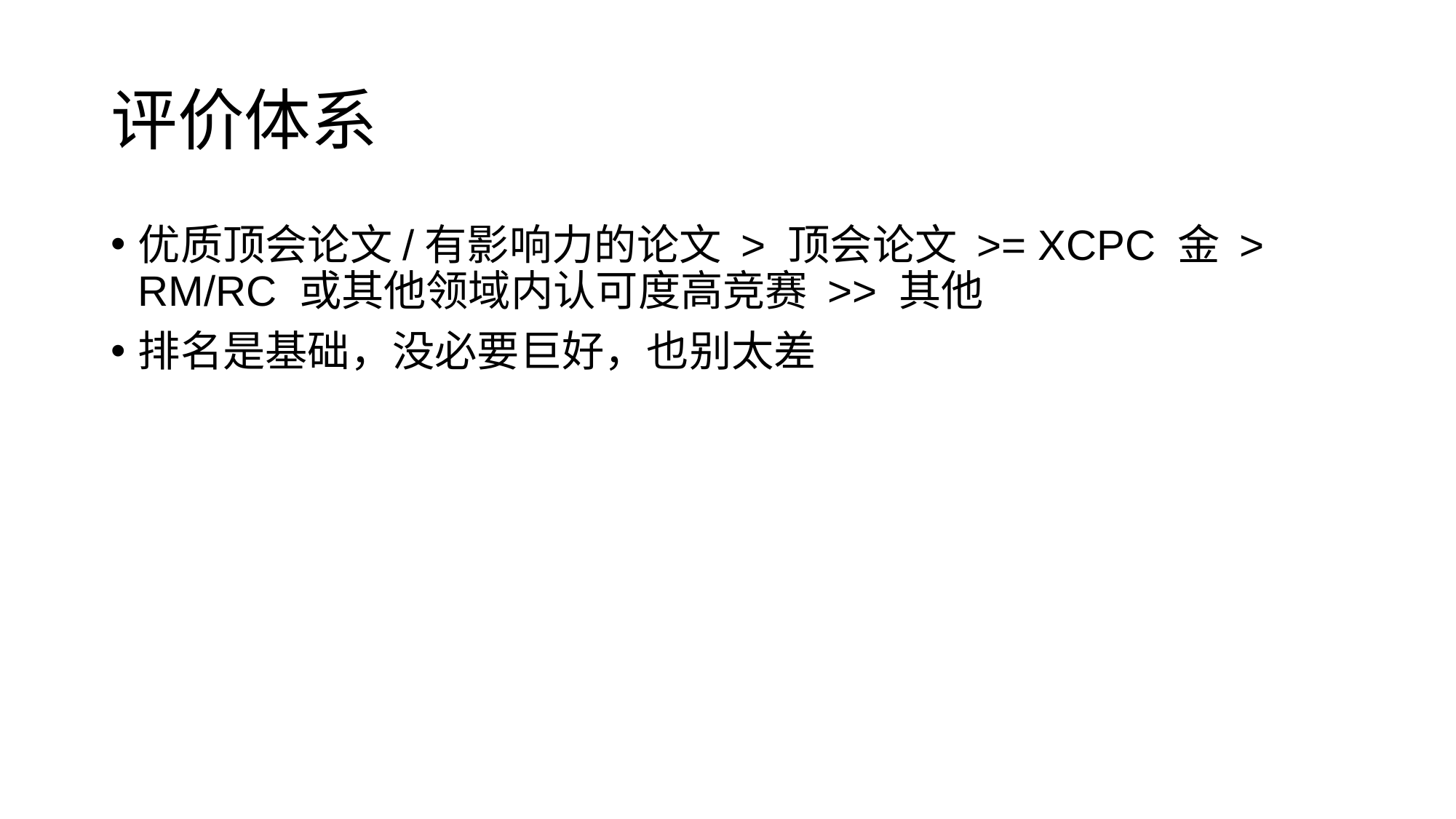

# 评价体系
优质顶会论文/有影响力的论文 > 顶会论文 >= XCPC 金 > RM/RC 或其他领域内认可度高竞赛 >> 其他
排名是基础，没必要巨好，也别太差